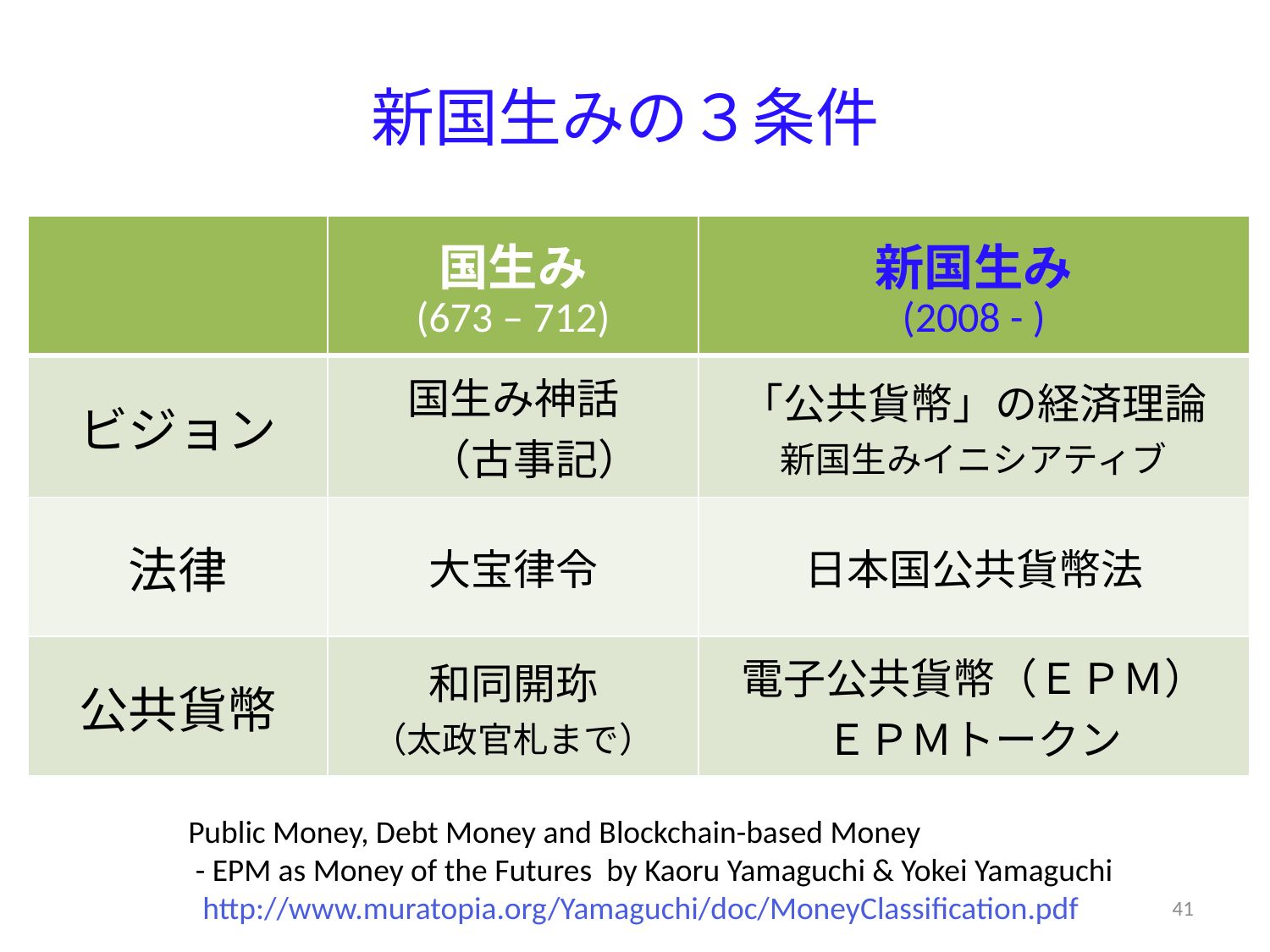

# 新国生みの３条件
|  | 国生み (673 – 712) | 新国生み (2008 - ) |
| --- | --- | --- |
| ビジョン | 国生み神話 　（古事記） | 「公共貨幣」の経済理論 新国生みイニシアティブ |
| 法律 | 大宝律令 | 日本国公共貨幣法 |
| 公共貨幣 | 和同開珎 （太政官札まで） | 電子公共貨幣（ＥＰＭ） ＥＰＭトークン |
Public Money, Debt Money and Blockchain-based Money
 - EPM as Money of the Futures  by Kaoru Yamaguchi & Yokei Yamaguchi
  http://www.muratopia.org/Yamaguchi/doc/MoneyClassification.pdf
41